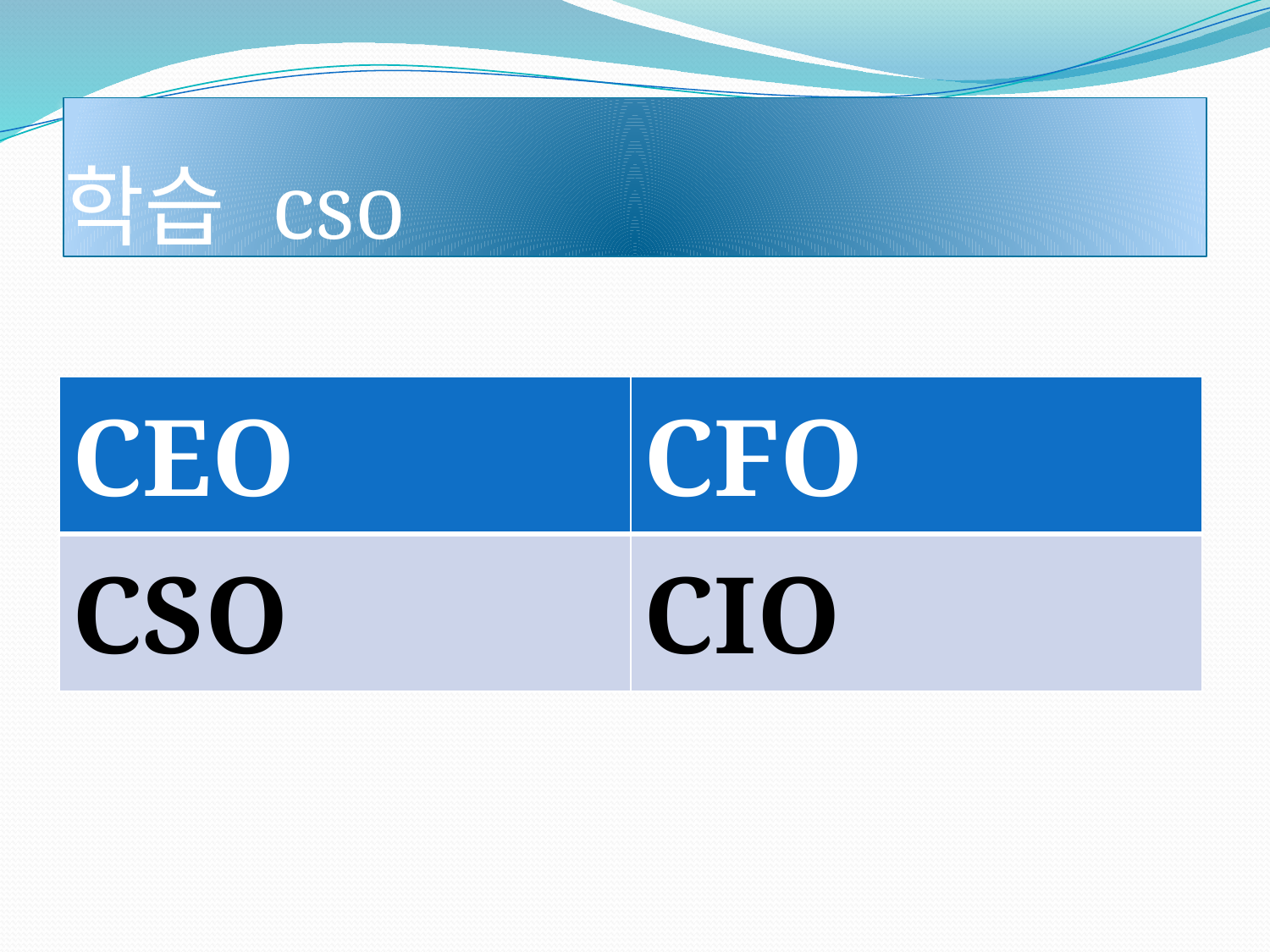

# 학습 cso
| CEO | CFO |
| --- | --- |
| CSO | CIO |